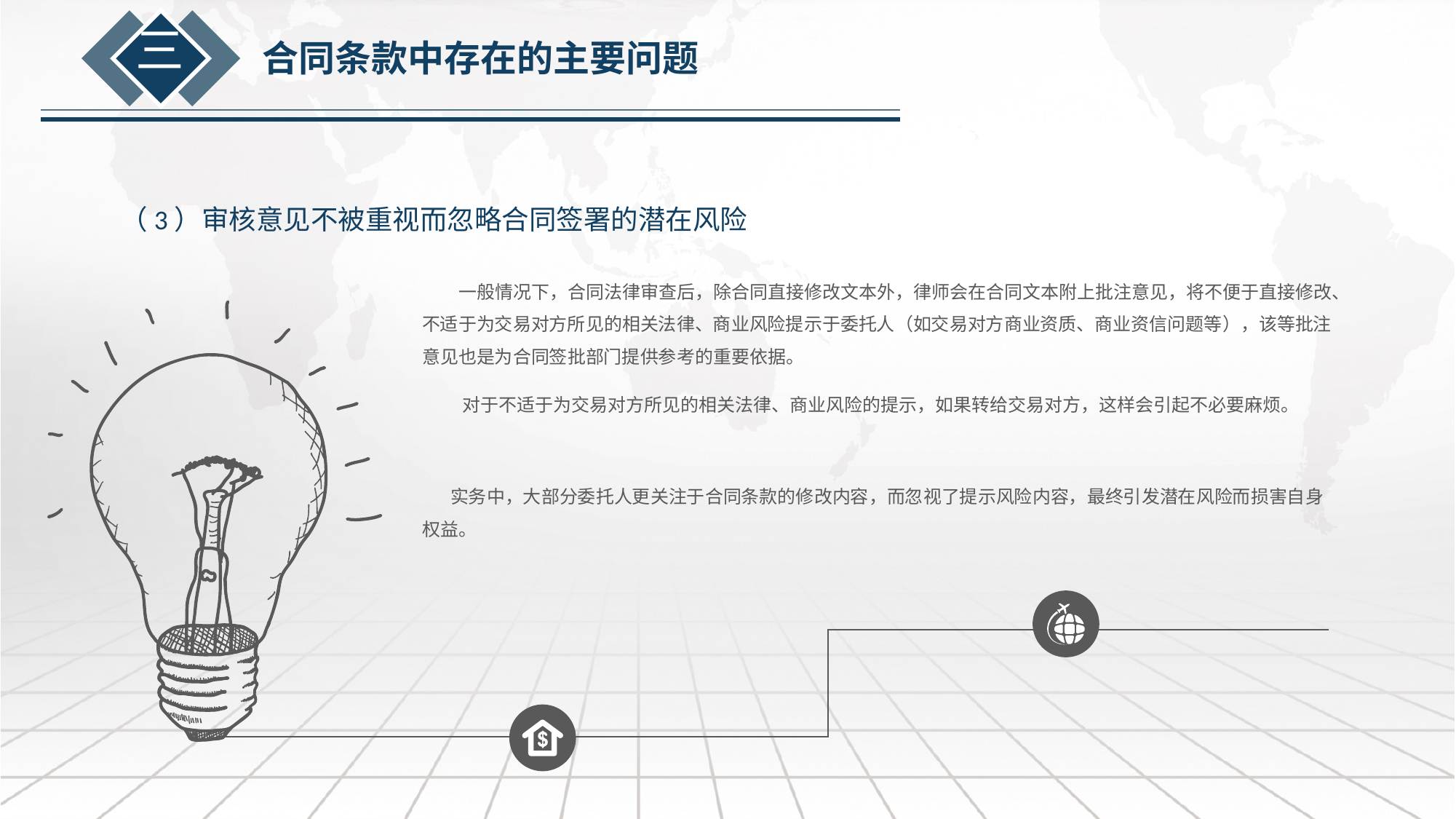

三

合同条款中存在的主要问题
（3）审核意见不被重视而忽略合同签署的潜在风险
        一般情况下，合同法律审查后，除合同直接修改文本外，律师会在合同文本附上批注意见，将不便于直接修改、不适于为交易对方所见的相关法律、商业风险提示于委托人（如交易对方商业资质、商业资信问题等），该等批注意见也是为合同签批部门提供参考的重要依据。
         对于不适于为交易对方所见的相关法律、商业风险的提示，如果转给交易对方，这样会引起不必要麻烦。

      实务中，大部分委托人更关注于合同条款的修改内容，而忽视了提示风险内容，最终引发潜在风险而损害自身权益。